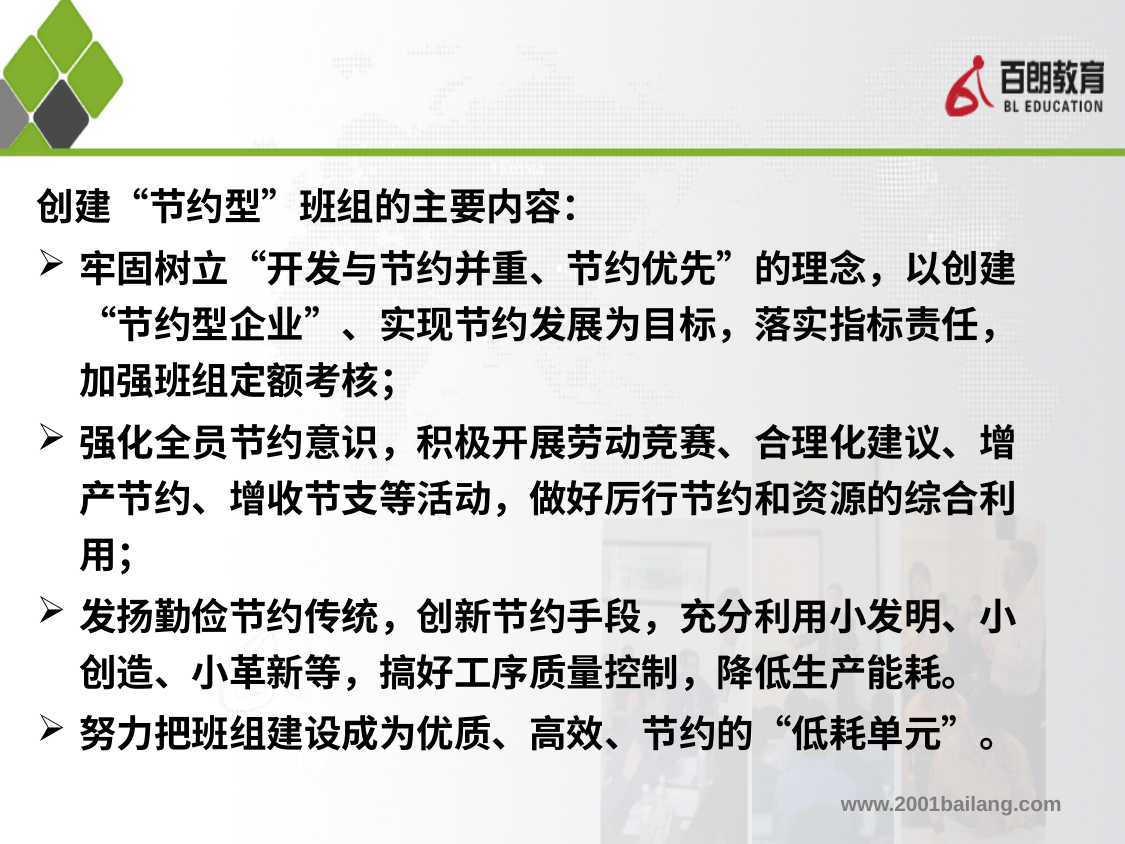

创建“节约型”班组的主要内容：
牢固树立“开发与节约并重、节约优先”的理念，以创建“节约型企业”、实现节约发展为目标，落实指标责任，加强班组定额考核；
强化全员节约意识，积极开展劳动竞赛、合理化建议、增产节约、增收节支等活动，做好厉行节约和资源的综合利用；
发扬勤俭节约传统，创新节约手段，充分利用小发明、小创造、小革新等，搞好工序质量控制，降低生产能耗。
努力把班组建设成为优质、高效、节约的“低耗单元”。